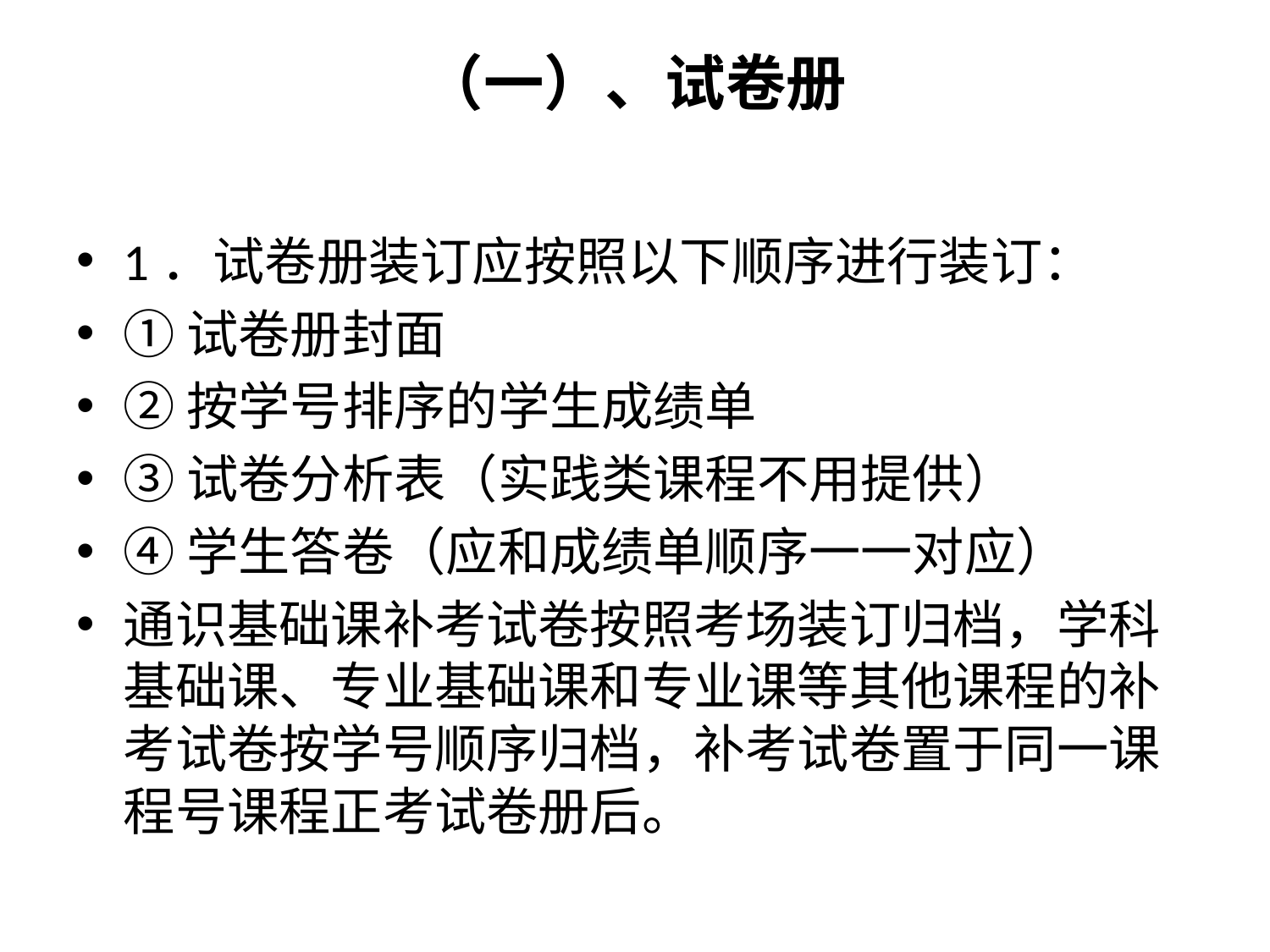

# （一）、试卷册
1．试卷册装订应按照以下顺序进行装订：
①试卷册封面
②按学号排序的学生成绩单
③试卷分析表（实践类课程不用提供）
④学生答卷（应和成绩单顺序一一对应）
通识基础课补考试卷按照考场装订归档，学科基础课、专业基础课和专业课等其他课程的补考试卷按学号顺序归档，补考试卷置于同一课程号课程正考试卷册后。